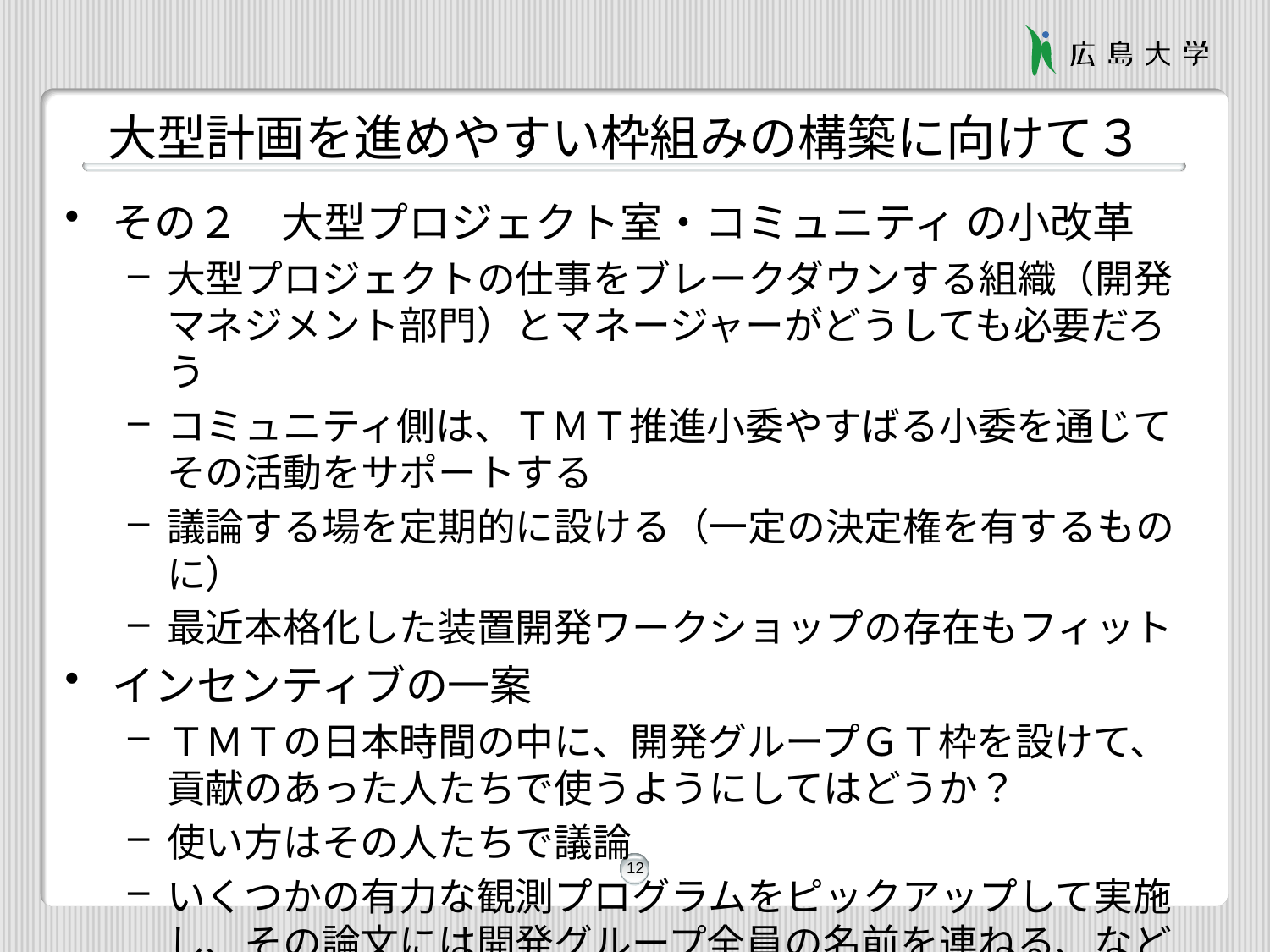

# 大型計画を進めやすい枠組みの構築に向けて３
その２　大型プロジェクト室・コミュニティ の小改革
大型プロジェクトの仕事をブレークダウンする組織（開発マネジメント部門）とマネージャーがどうしても必要だろう
コミュニティ側は、ＴＭＴ推進小委やすばる小委を通じてその活動をサポートする
議論する場を定期的に設ける（一定の決定権を有するものに）
最近本格化した装置開発ワークショップの存在もフィット
インセンティブの一案
ＴＭＴの日本時間の中に、開発グループＧＴ枠を設けて、貢献のあった人たちで使うようにしてはどうか？
使い方はその人たちで議論
いくつかの有力な観測プログラムをピックアップして実施し、その論文には開発グループ全員の名前を連ねる、など